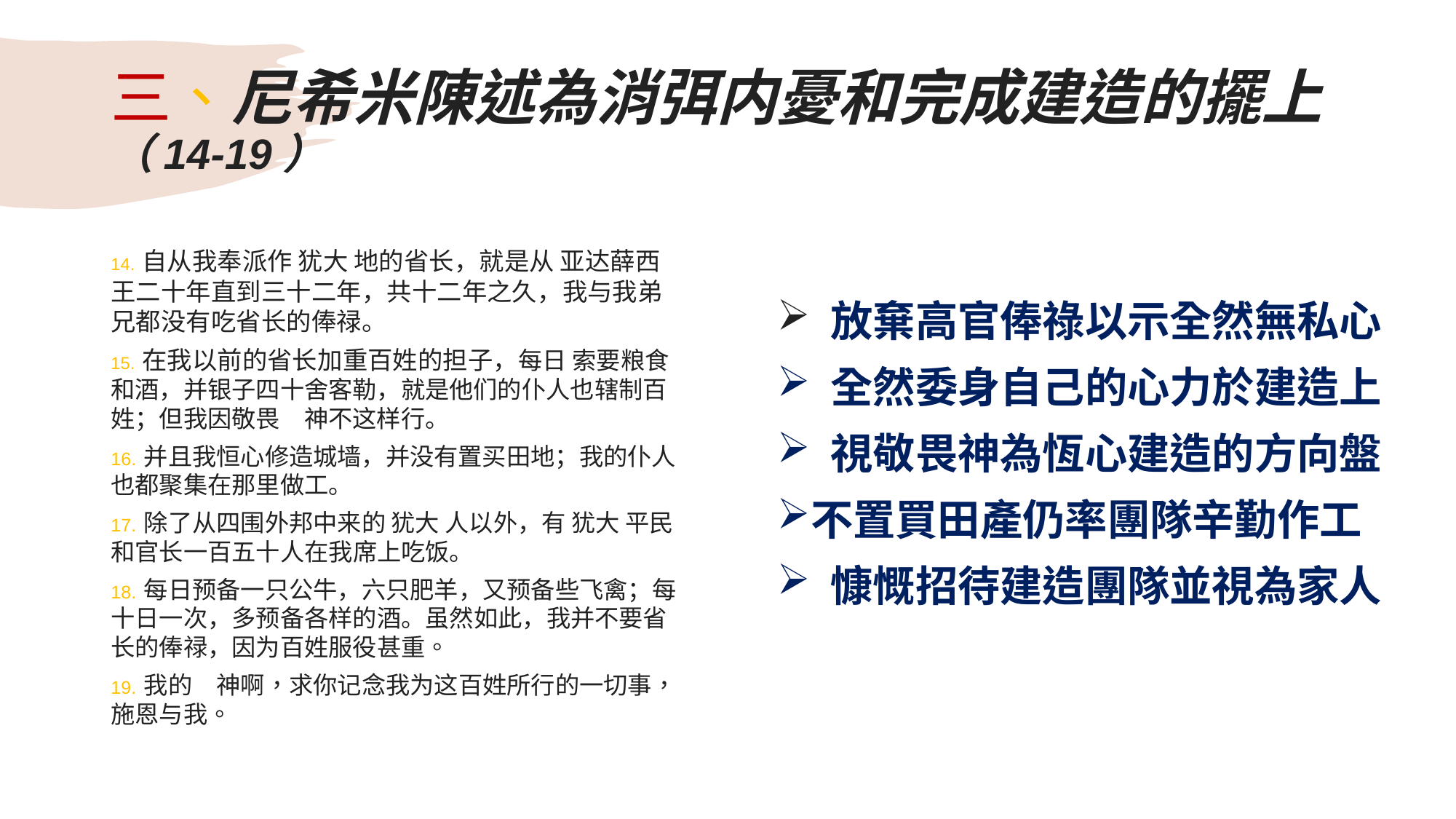

# 三、尼希米陳述為消弭内憂和完成建造的擺上（14-19）
14. 自从我奉派作 犹大 地的省长，就是从 亚达薛西 王二十年直到三十二年，共十二年之久，我与我弟兄都没有吃省长的俸禄。
15. 在我以前的省长加重百姓的担子，每日 索要粮食和酒，并银子四十舍客勒，就是他们的仆人也辖制百姓；但我因敬畏　神不这样行。
16. 并且我恒心修造城墙，并没有置买田地；我的仆人也都聚集在那里做工。
17. 除了从四围外邦中来的 犹大 人以外，有 犹大 平民和官长一百五十人在我席上吃饭。
18. 每日预备一只公牛，六只肥羊，又预备些飞禽；每十日一次，多预备各样的酒。虽然如此，我并不要省长的俸禄，因为百姓服役甚重。
19. 我的　神啊，求你记念我为这百姓所行的一切事，施恩与我。
 放棄高官俸祿以示全然無私心
 全然委身自己的心力於建造上
 視敬畏神為恆心建造的方向盤
不置買田產仍率團隊辛勤作工
 慷慨招待建造團隊並視為家人